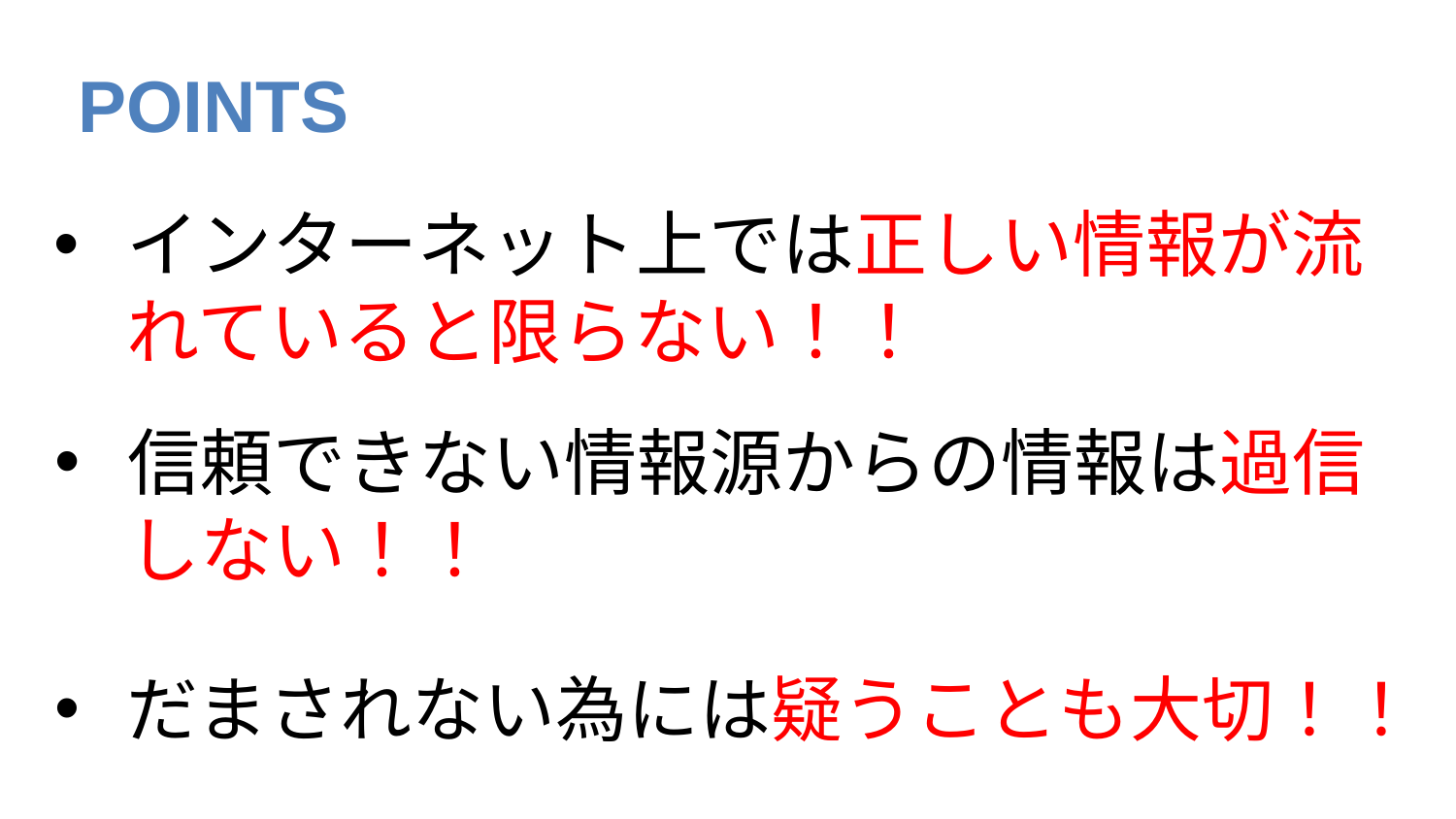

# POINTS
インターネット上では正しい情報が流れていると限らない！！
信頼できない情報源からの情報は過信しない！！
だまされない為には疑うことも大切！！